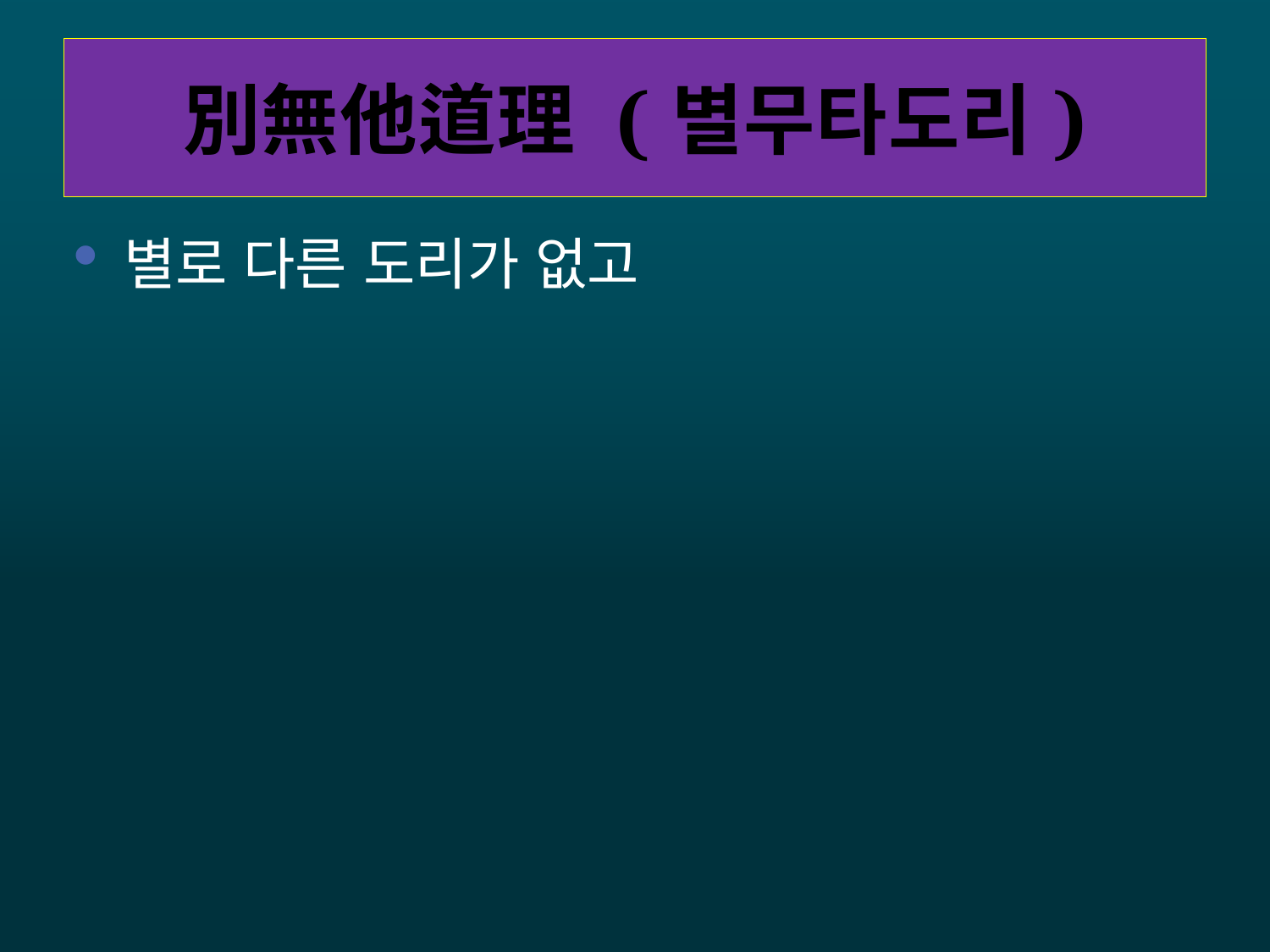

# 別無他道理 (별무타도리)
별로 다른 도리가 없고